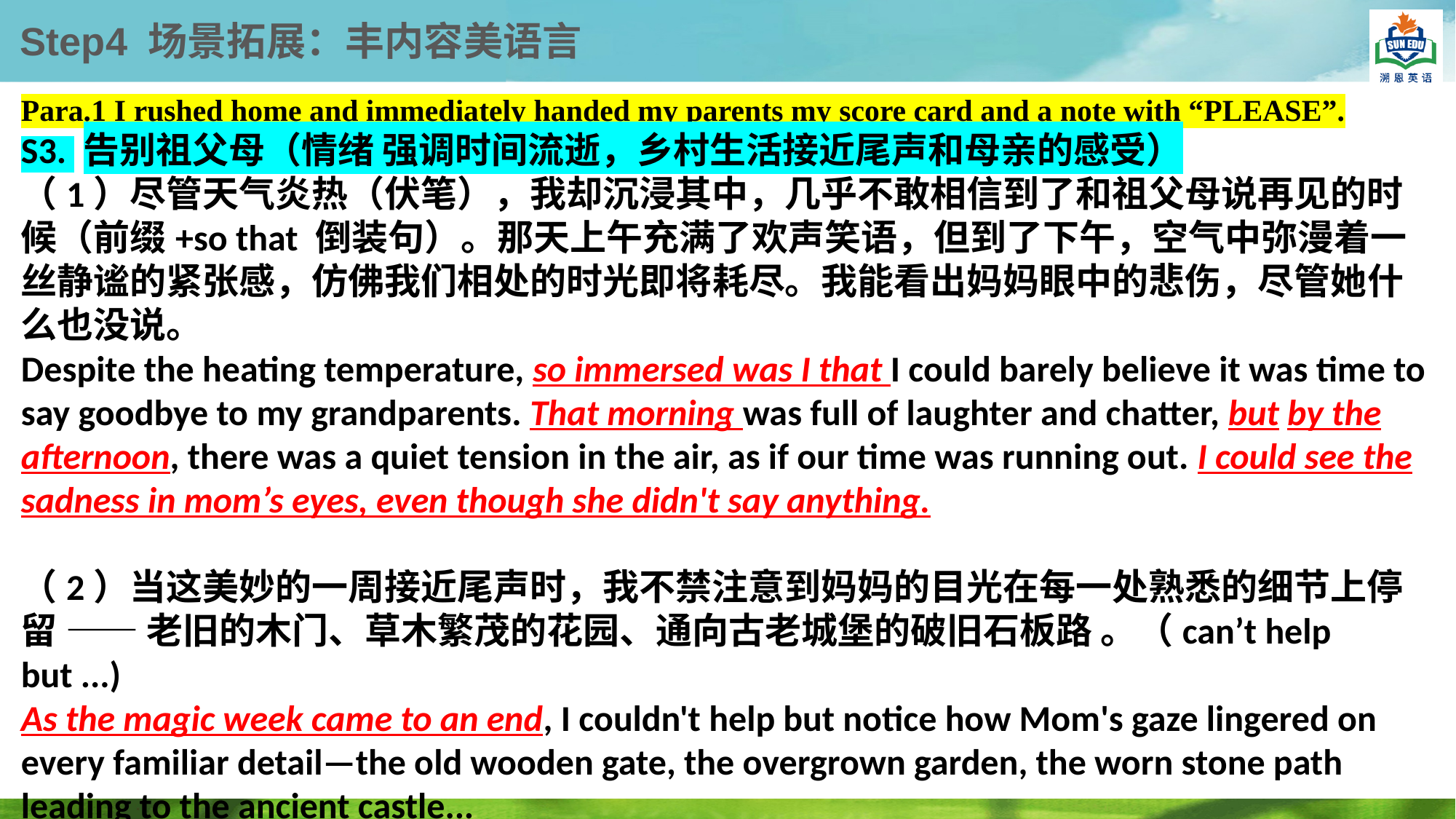

Step4 场景拓展：丰内容美语言
Para.1 I rushed home and immediately handed my parents my score card and a note with “PLEASE”.
S3. 告别祖父母（情绪 强调时间流逝，乡村生活接近尾声和母亲的感受）
（1）尽管天气炎热（伏笔），我却沉浸其中，几乎不敢相信到了和祖父母说再见的时候（前缀+so that 倒装句）。那天上午充满了欢声笑语，但到了下午，空气中弥漫着一丝静谧的紧张感，仿佛我们相处的时光即将耗尽。我能看出妈妈眼中的悲伤，尽管她什么也没说。
Despite the heating temperature, so immersed was I that I could barely believe it was time to say goodbye to my grandparents. That morning was full of laughter and chatter, but by the afternoon, there was a quiet tension in the air, as if our time was running out. I could see the sadness in mom’s eyes, even though she didn't say anything.

（2）当这美妙的一周接近尾声时，我不禁注意到妈妈的目光在每一处熟悉的细节上停留 —— 老旧的木门、草木繁茂的花园、通向古老城堡的破旧石板路 。（can’t help but ...)
As the magic week came to an end, I couldn't help but notice how Mom's gaze lingered on every familiar detail—the old wooden gate, the overgrown garden, the worn stone path leading to the ancient castle...